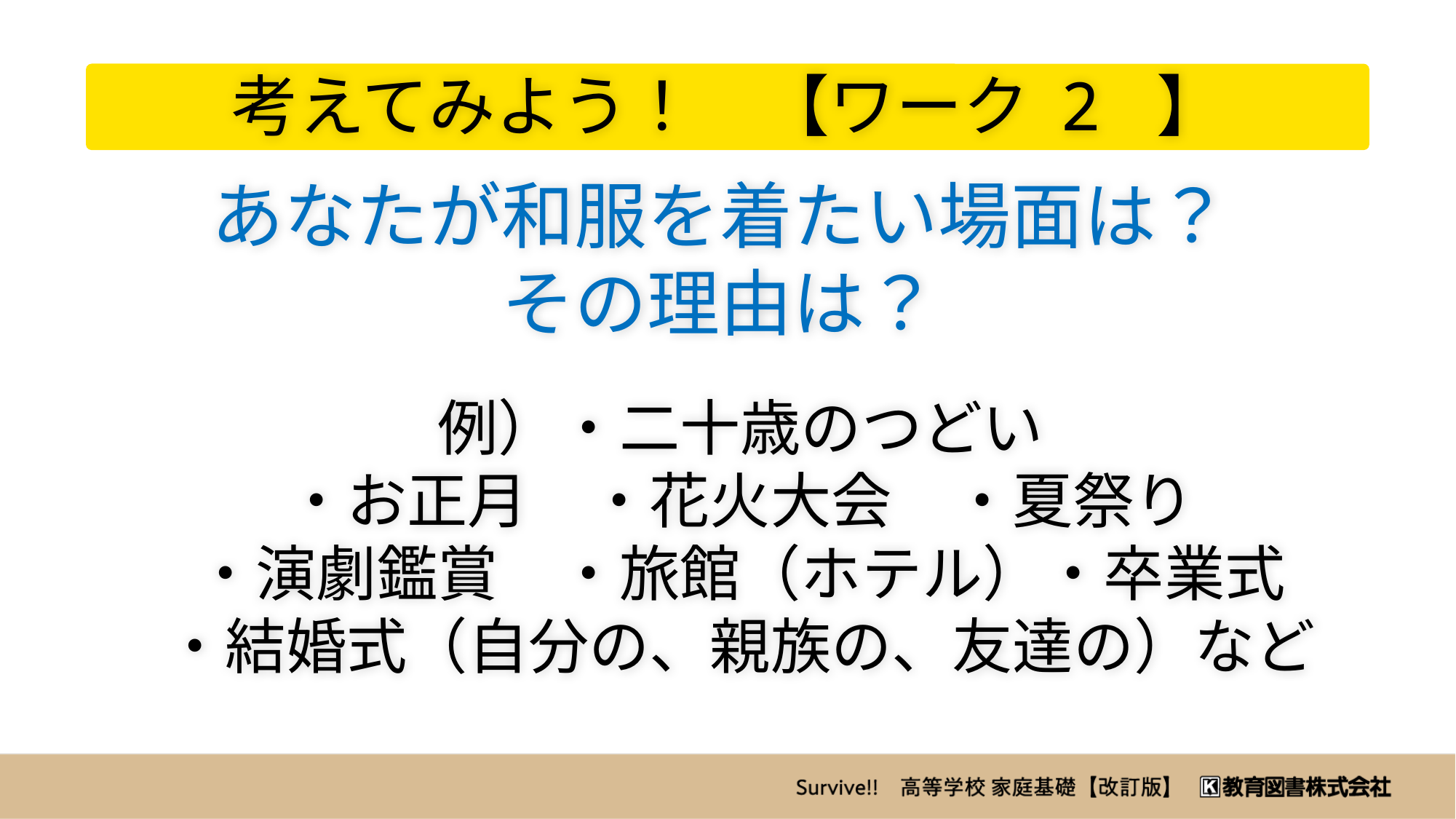

考えてみよう！　【ワーク 2 】
あなたが和服を着たい場面は？
その理由は？
例）・二十歳のつどい
・お正月　・花火大会　・夏祭り
・演劇鑑賞　・旅館（ホテル）・卒業式
・結婚式（自分の、親族の、友達の）など